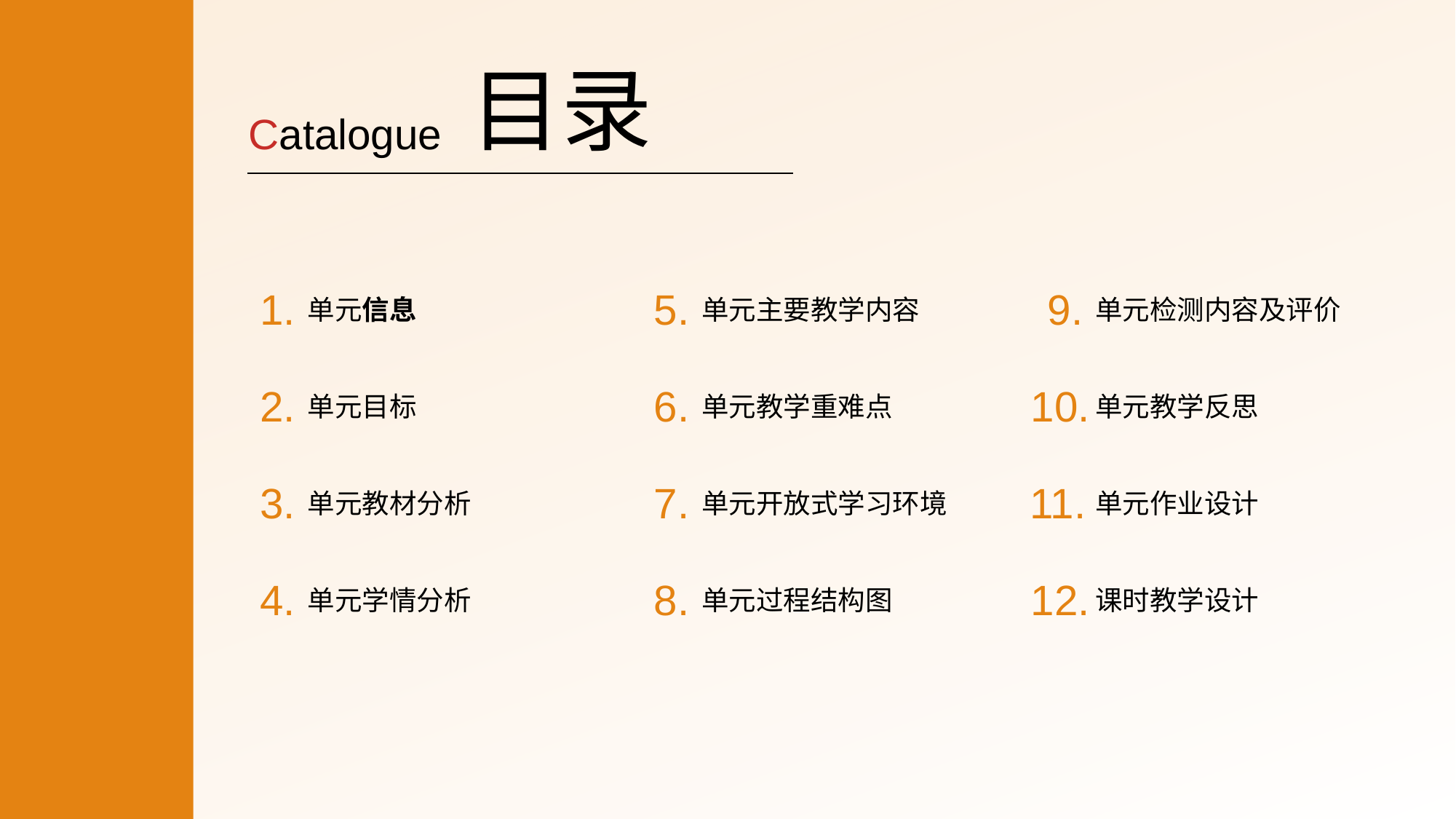

目录
Catalogue
1.
5.
9.
单元信息
单元主要教学内容
单元检测内容及评价
2.
6.
10.
单元目标
单元教学重难点
单元教学反思
3.
7.
11.
单元教材分析
单元开放式学习环境
单元作业设计
12.
4.
8.
单元学情分析
单元过程结构图
课时教学设计